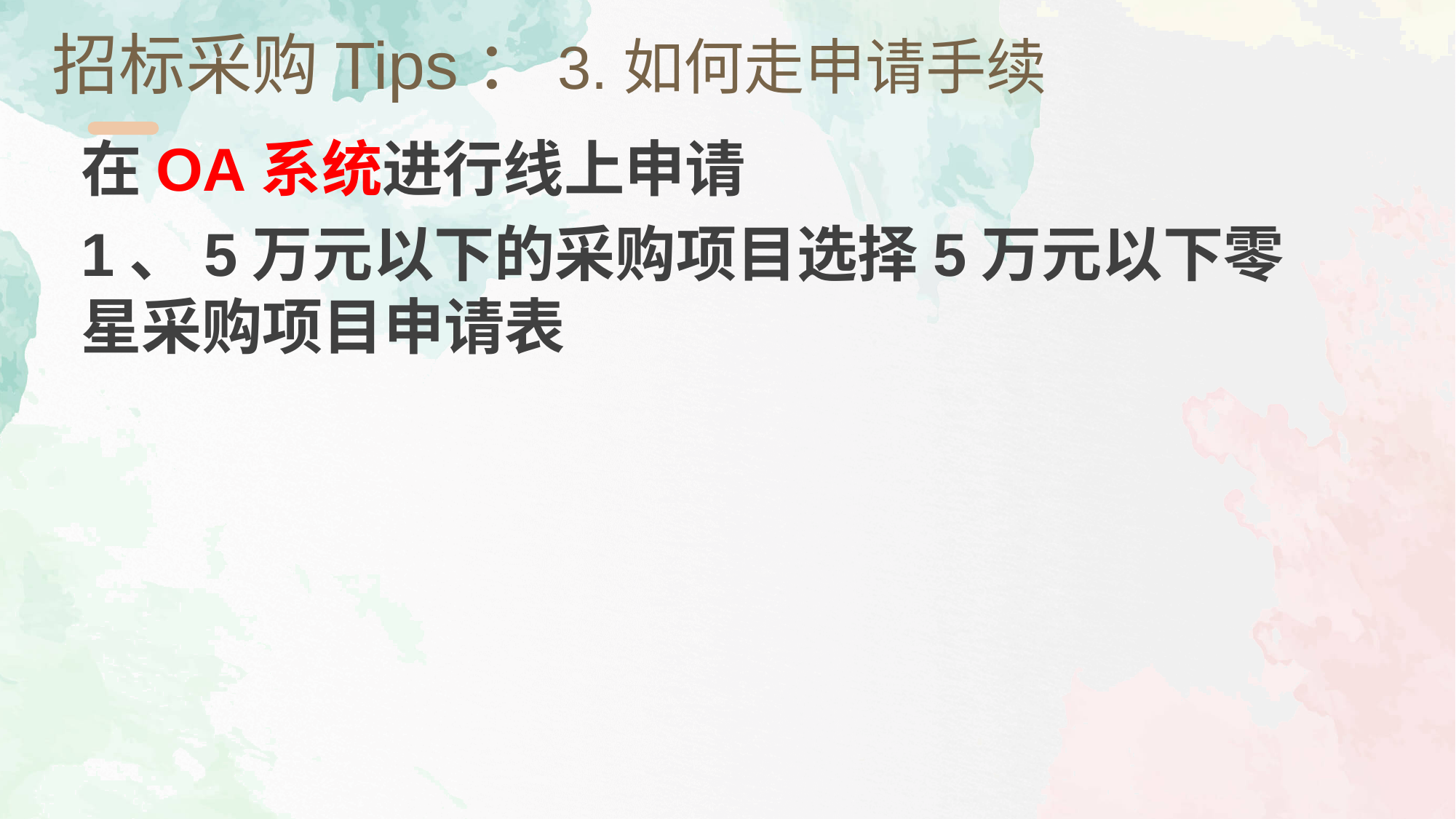

招标采购Tips：3.如何走申请手续

在OA系统进行线上申请
1、5万元以下的采购项目选择5万元以下零星采购项目申请表